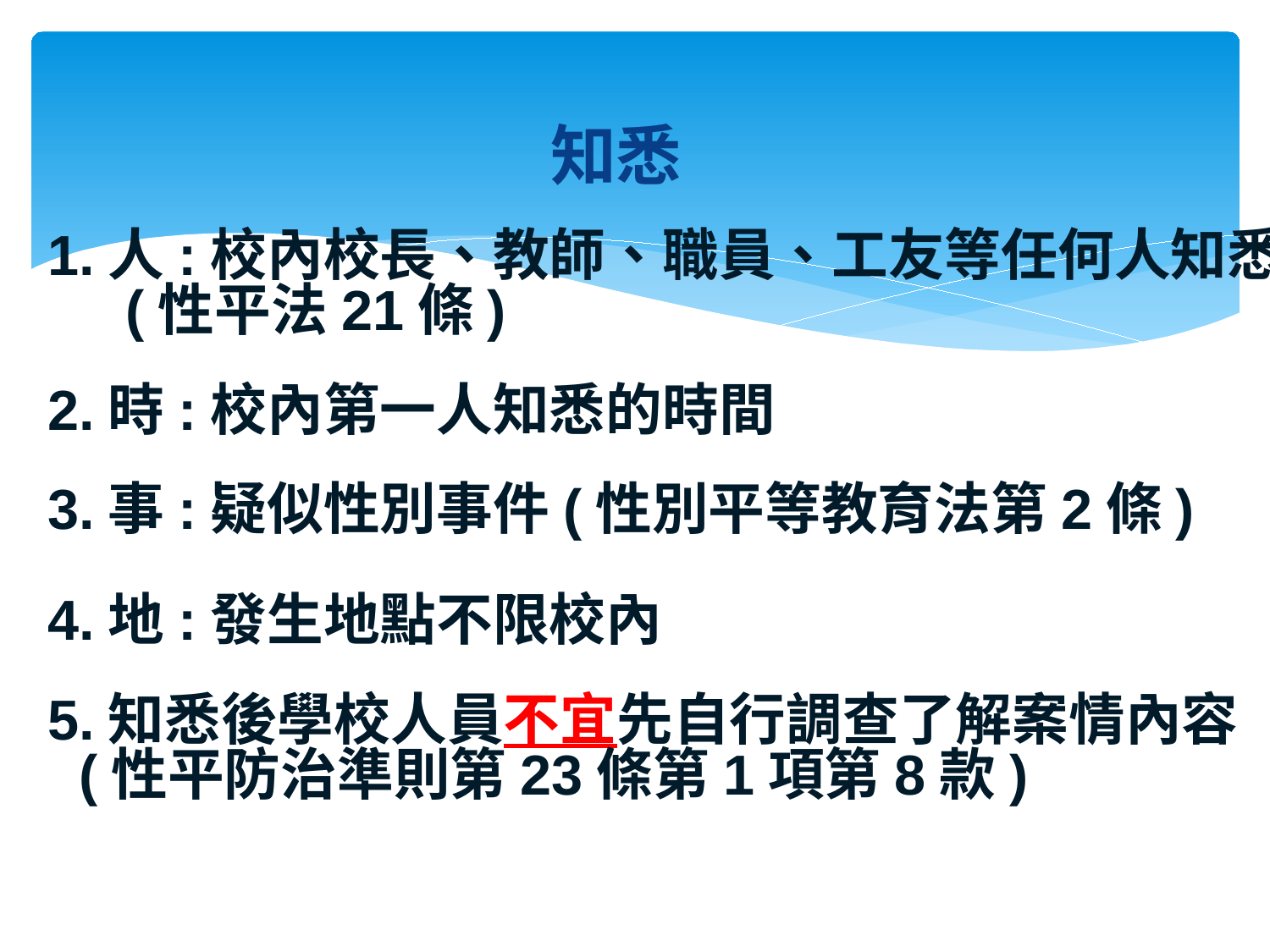

# 知悉
1.人:校內校長、教師、職員、工友等任何人知悉
     (性平法21條)
2.時:校內第一人知悉的時間
3.事:疑似性別事件(性別平等教育法第2條)

4.地:發生地點不限校內
5.知悉後學校人員不宜先自行調查了解案情內容
  (性平防治準則第23條第1項第8款)